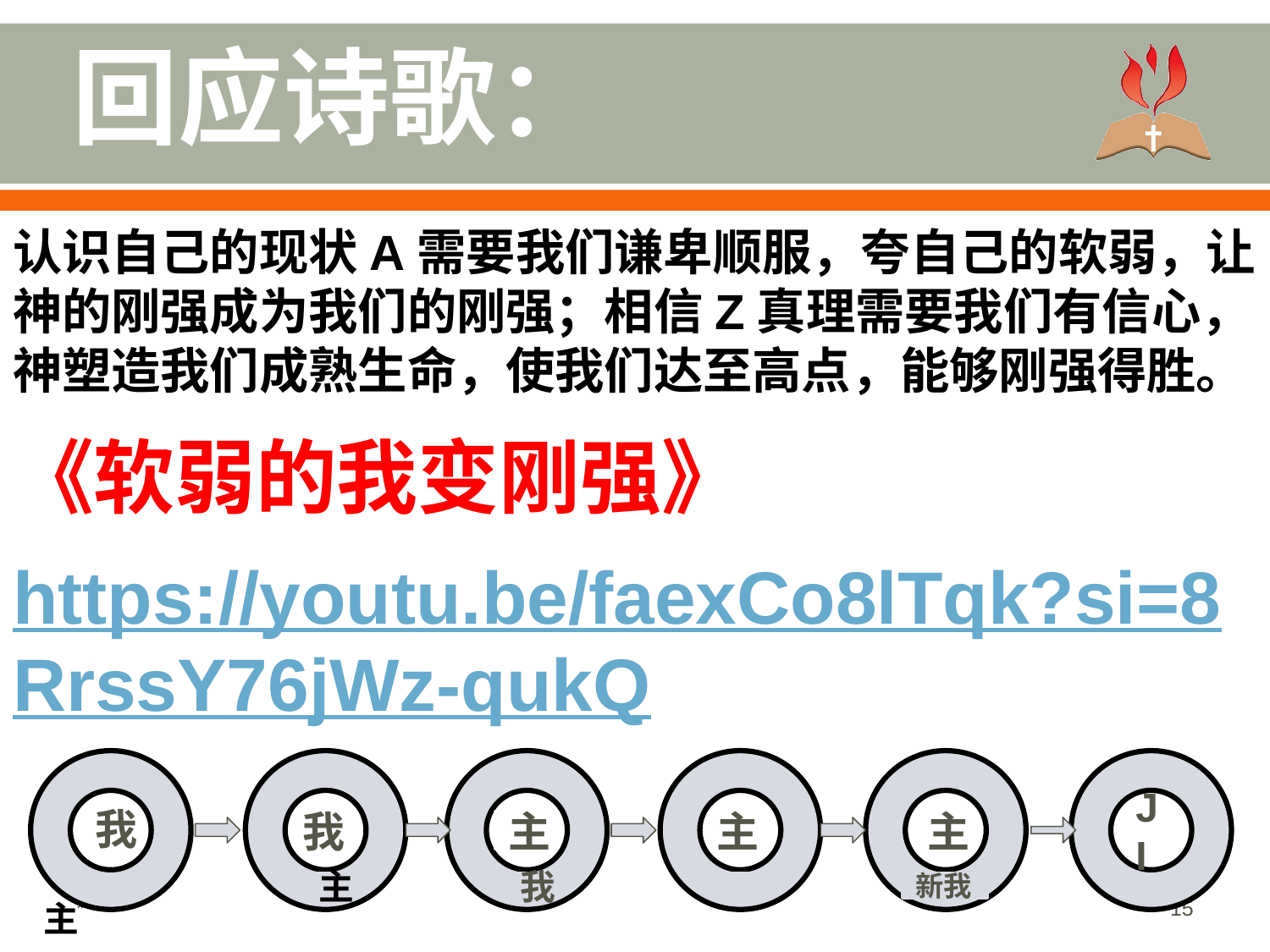

回应诗歌：
认识自己的现状A需要我们谦卑顺服，夸自己的软弱，让神的刚强成为我们的刚强；相信Z真理需要我们有信心，神塑造我们成熟生命，使我们达至高点，能够刚强得胜。
《软弱的我变刚强》
https://youtu.be/faexCo8lTqk?si=8RrssY76jWz-qukQ

主

我
JI
我
主
主

主
我
新我
主

*
15